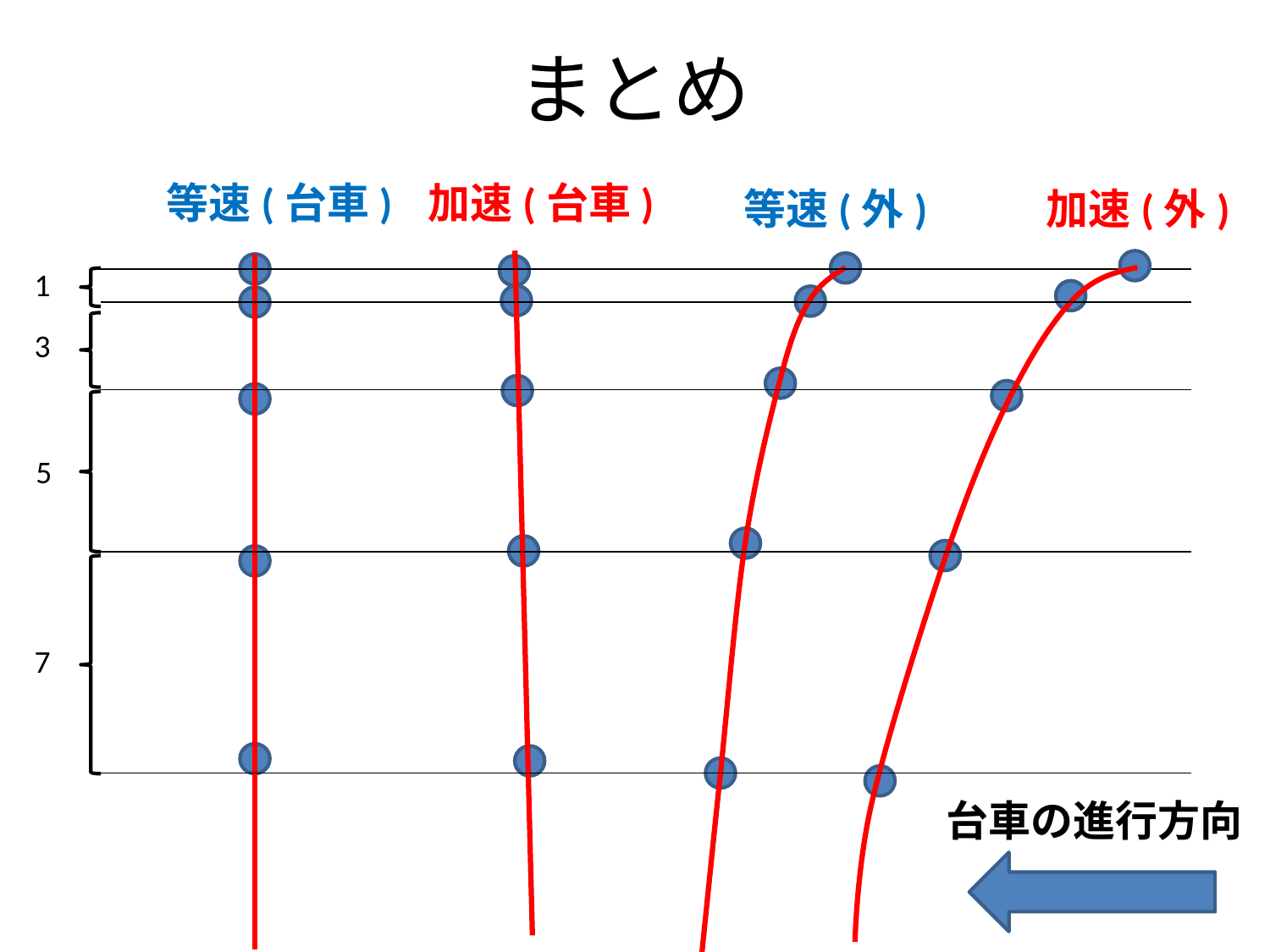

# まとめ
等速(台車)
加速(台車)
等速(外)
加速(外)

1

3

5

7

台車の進行方向